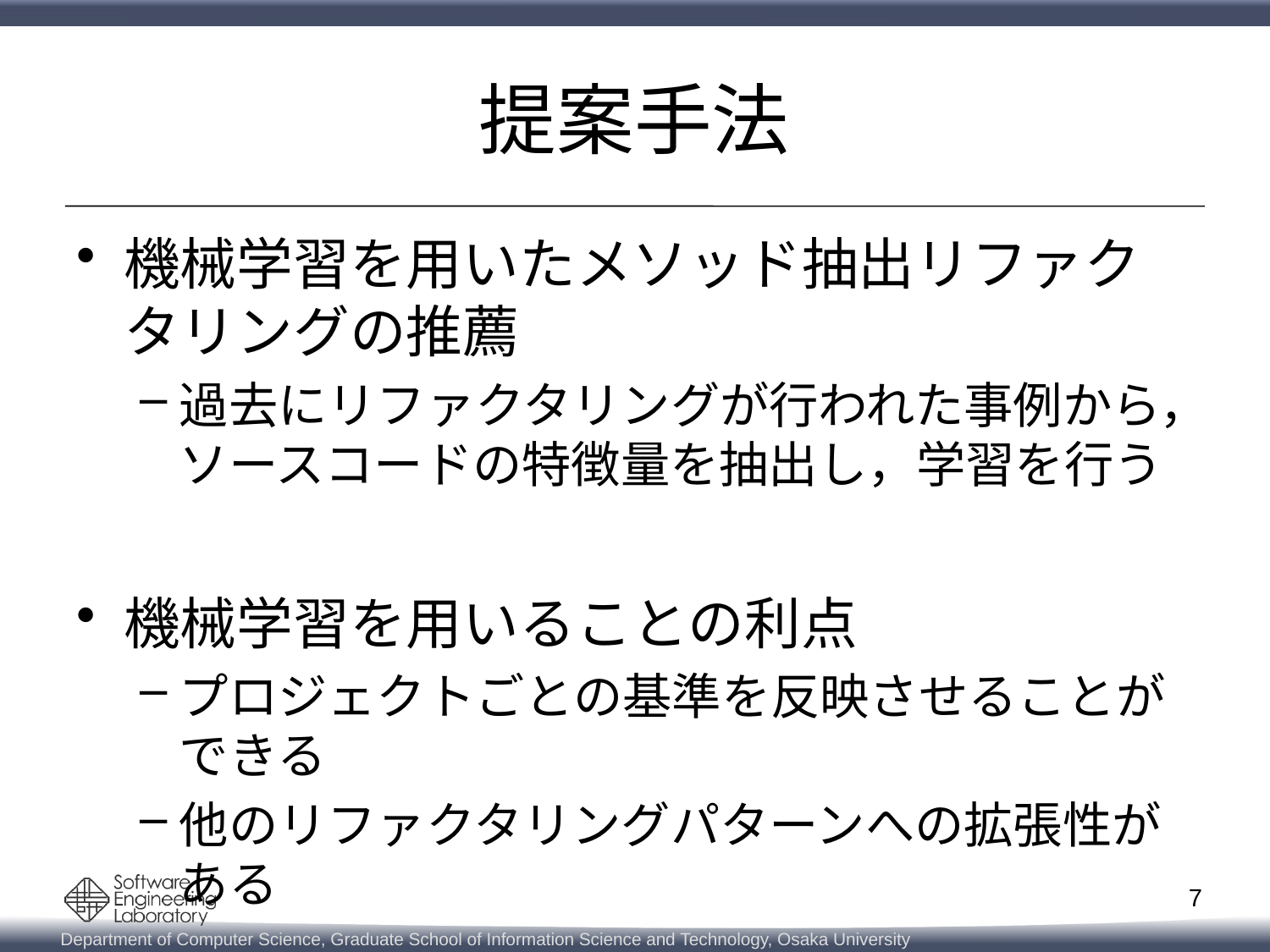

# 提案手法
機械学習を用いたメソッド抽出リファクタリングの推薦
過去にリファクタリングが行われた事例から，ソースコードの特徴量を抽出し，学習を行う

機械学習を用いることの利点
プロジェクトごとの基準を反映させることができる
他のリファクタリングパターンへの拡張性がある
7